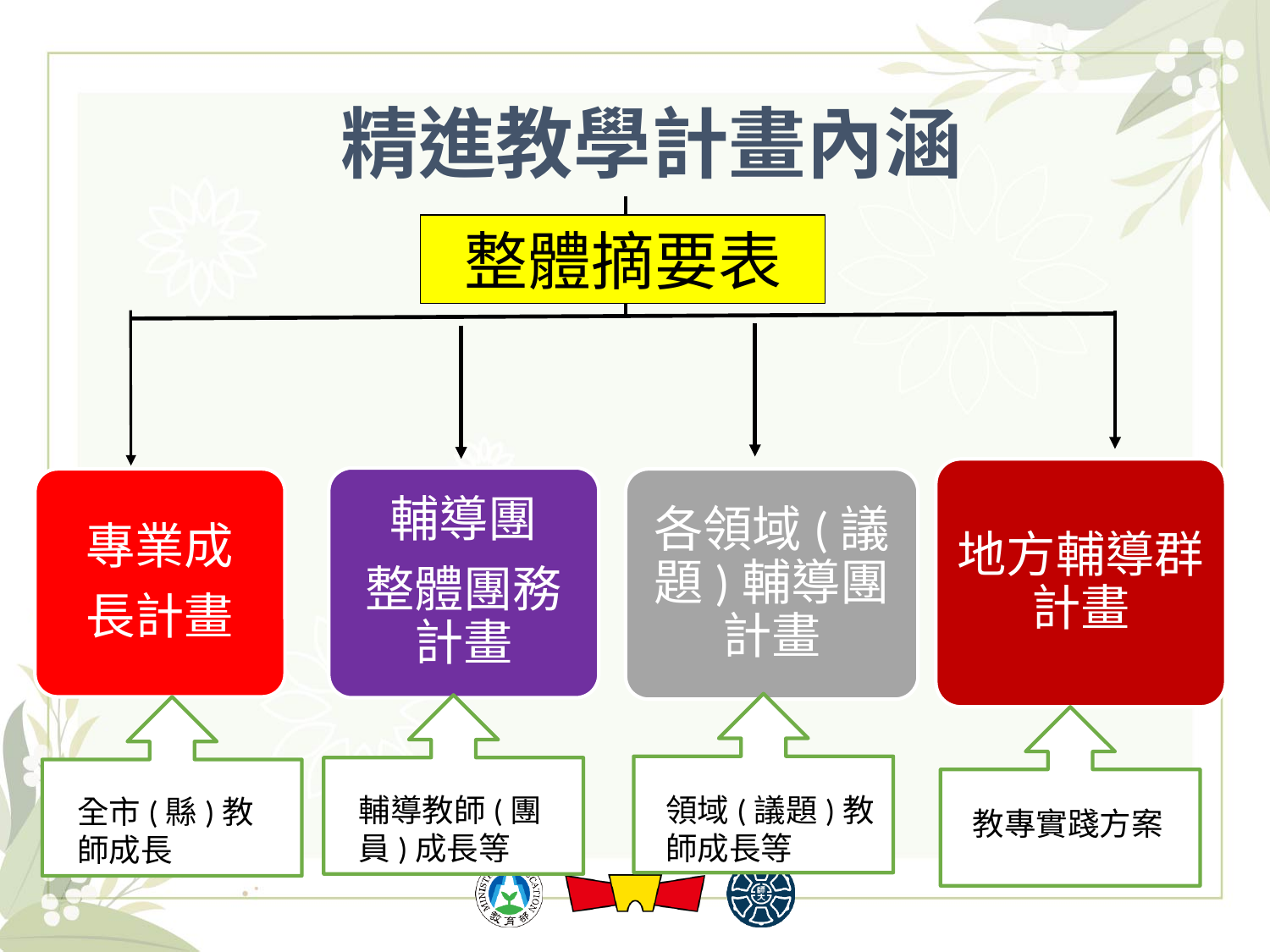

# 精進教學計畫內涵
整體摘要表

地方輔導群計畫

輔導團
整體團務計畫

專業成
長計畫

各領域(議題)輔導團計畫

領域(議題)教師成長等

輔導教師(團員)成長等

全市(縣)教師成長

教專實踐方案